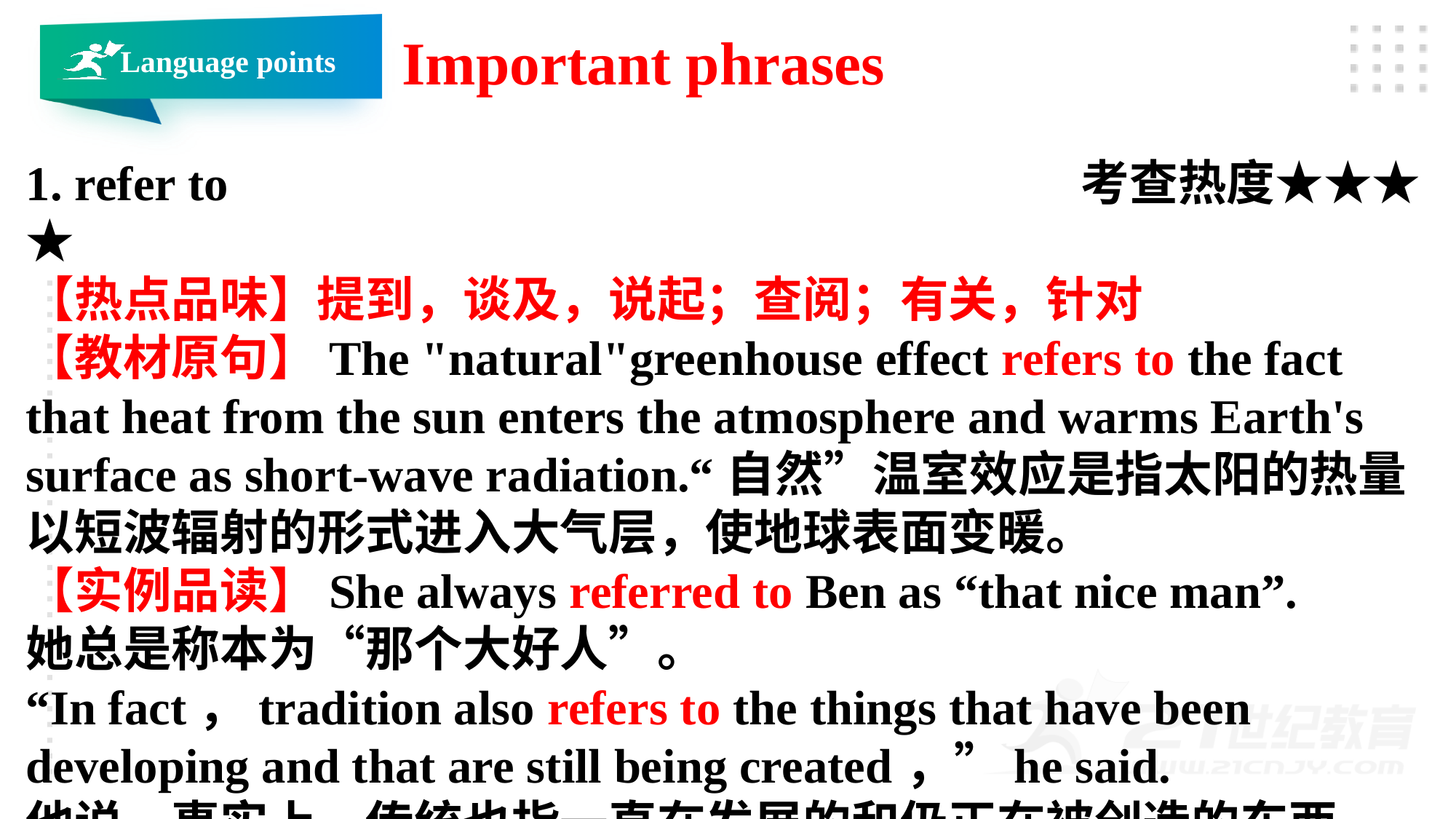

Important phrases
Language points
1. refer to                                                                     考查热度★★★★
【热点品味】提到，谈及，说起；查阅；有关，针对
【教材原句】The "natural"greenhouse effect refers to the fact that heat from the sun enters the atmosphere and warms Earth's surface as short-wave radiation.“自然”温室效应是指太阳的热量以短波辐射的形式进入大气层，使地球表面变暖。
【实例品读】She always referred to Ben as “that nice man”.
她总是称本为“那个大好人”。
“In fact，tradition also refers to the things that have been developing and that are still being created，”he said.
他说，事实上，传统也指一直在发展的和仍正在被创造的东西。